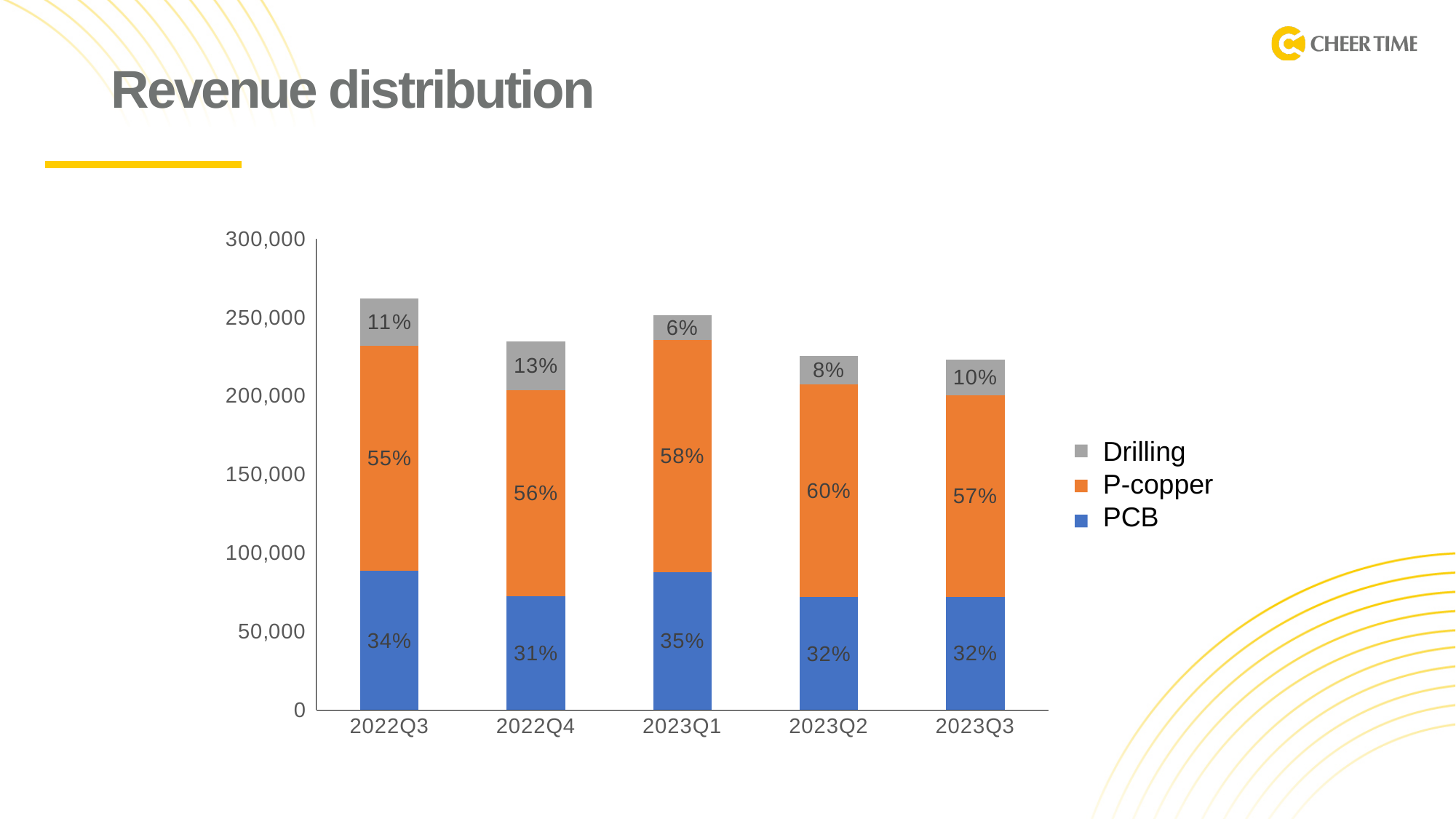

# Revenue distribution

### Chart

| Category | PCB | 磷銅球 | 鑽孔 |
|---|---|---|---|
| 2022Q3 | 88449.945 | 143645.067 | 29806.81 |
| 2022Q4 | 72408.537 | 131383.603 | 30955.584 |
| 2023Q1 | 87735.0 | 147793.0 | 15841.0 |
| 2023Q2 | 71778.0 | 135664.0 | 18111.0 |
| 2023Q3 | 71999.0 | 128455.0 | 22577.0 |
Drilling
P-copper
PCB